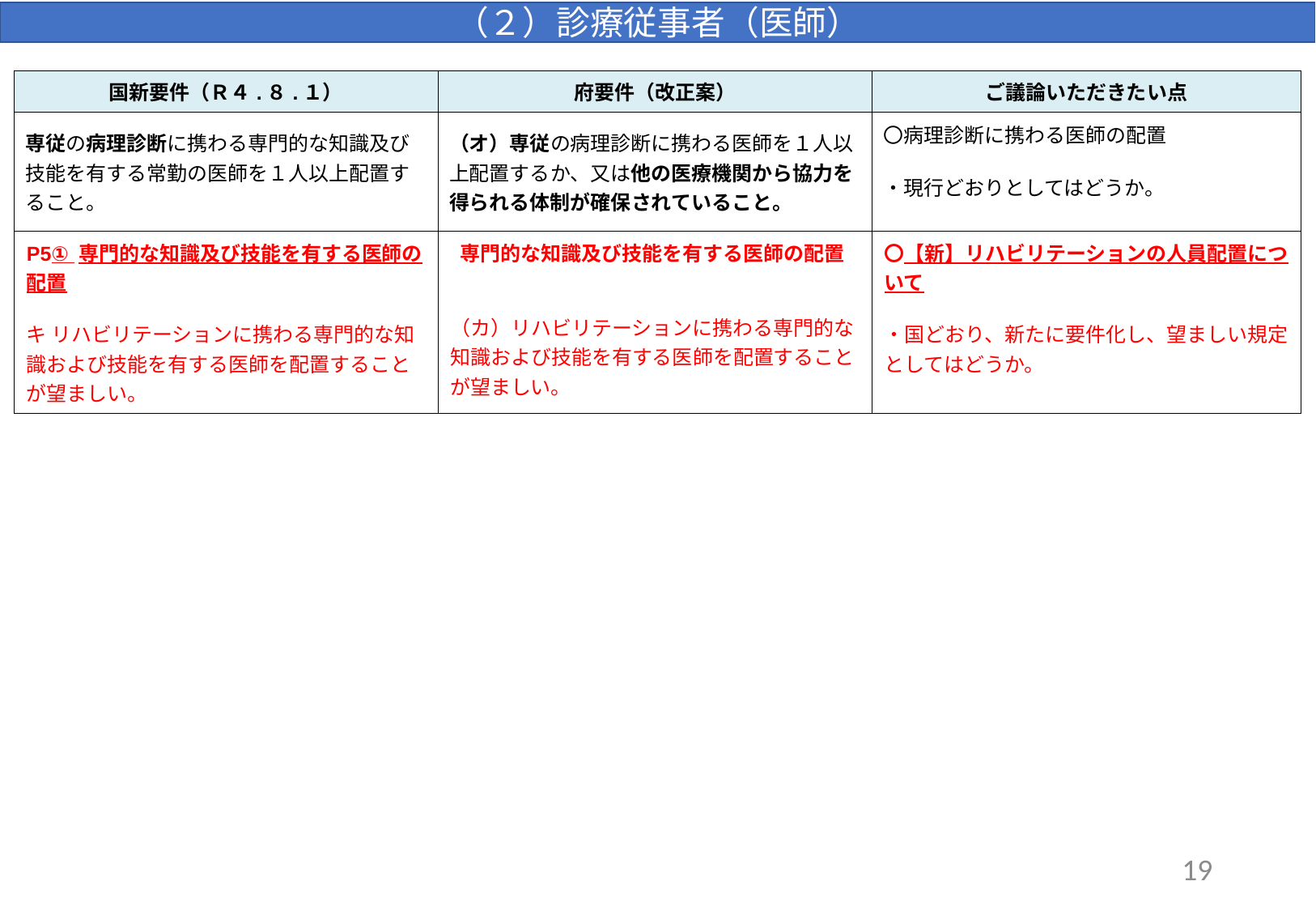

（２）診療従事者（医師）
| 国新要件（Ｒ４.８.１） | 府要件（改正案） | ご議論いただきたい点 |
| --- | --- | --- |
| 専従の病理診断に携わる専門的な知識及び技能を有する常勤の医師を１人以上配置すること。 | （オ）専従の病理診断に携わる医師を１人以上配置するか、又は他の医療機関から協力を得られる体制が確保されていること。 | 〇病理診断に携わる医師の配置 ・現行どおりとしてはどうか。 |
| P5① 専門的な知識及び技能を有する医師の配置 キ リハビリテーションに携わる専門的な知識および技能を有する医師を配置することが望ましい。 | 専門的な知識及び技能を有する医師の配置 （カ）リハビリテーションに携わる専門的な知識および技能を有する医師を配置することが望ましい。 | 〇【新】リハビリテーションの人員配置について ・国どおり、新たに要件化し、望ましい規定としてはどうか。 |
19